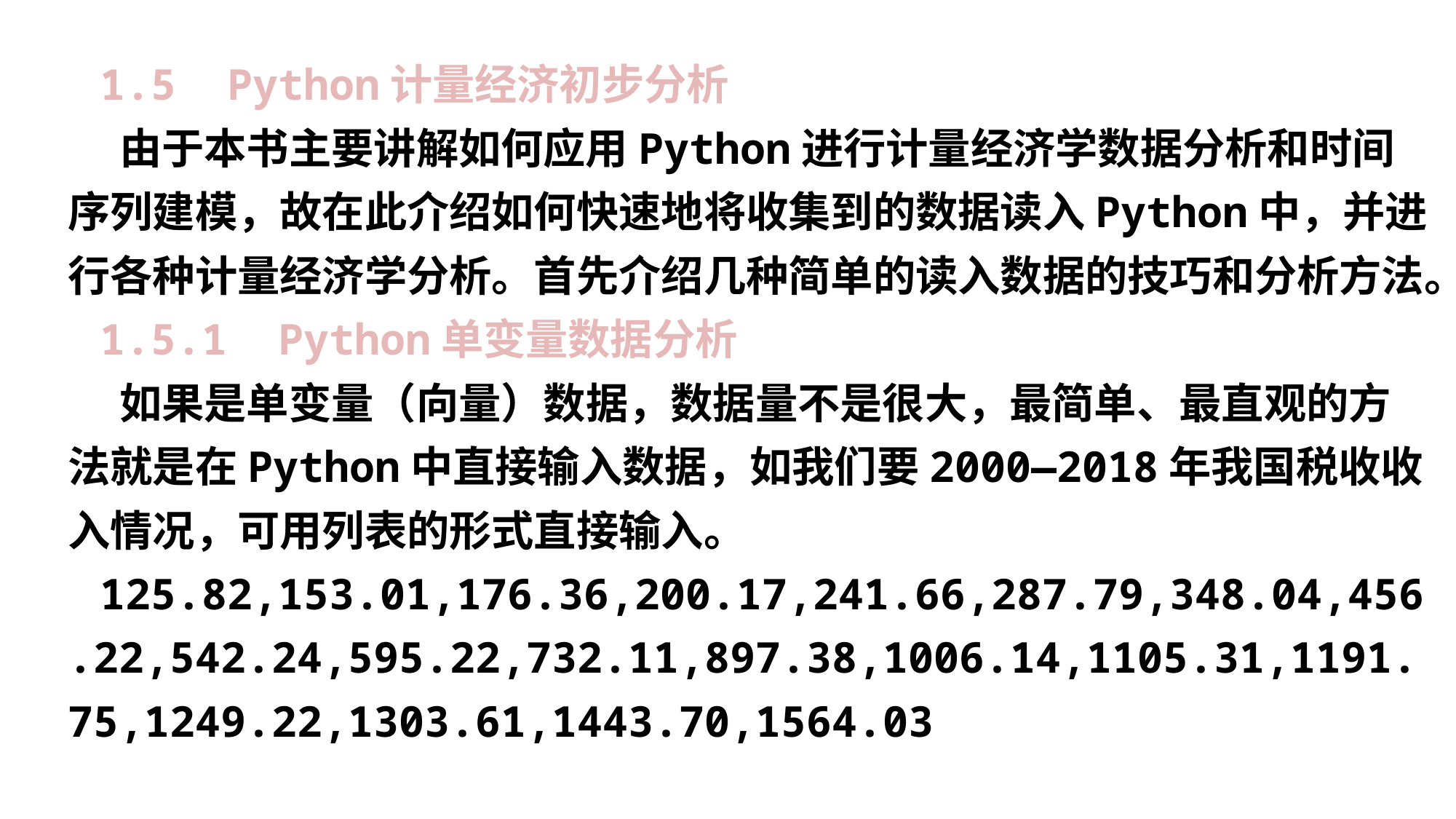

1.5  Python计量经济初步分析
 由于本书主要讲解如何应用Python进行计量经济学数据分析和时间序列建模，故在此介绍如何快速地将收集到的数据读入Python中，并进行各种计量经济学分析。首先介绍几种简单的读入数据的技巧和分析方法。
1.5.1  Python单变量数据分析
 如果是单变量（向量）数据，数据量不是很大，最简单、最直观的方法就是在Python中直接输入数据，如我们要2000—2018年我国税收收入情况，可用列表的形式直接输入。
125.82,153.01,176.36,200.17,241.66,287.79,348.04,456.22,542.24,595.22,732.11,897.38,1006.14,1105.31,1191.75,1249.22,1303.61,1443.70,1564.03